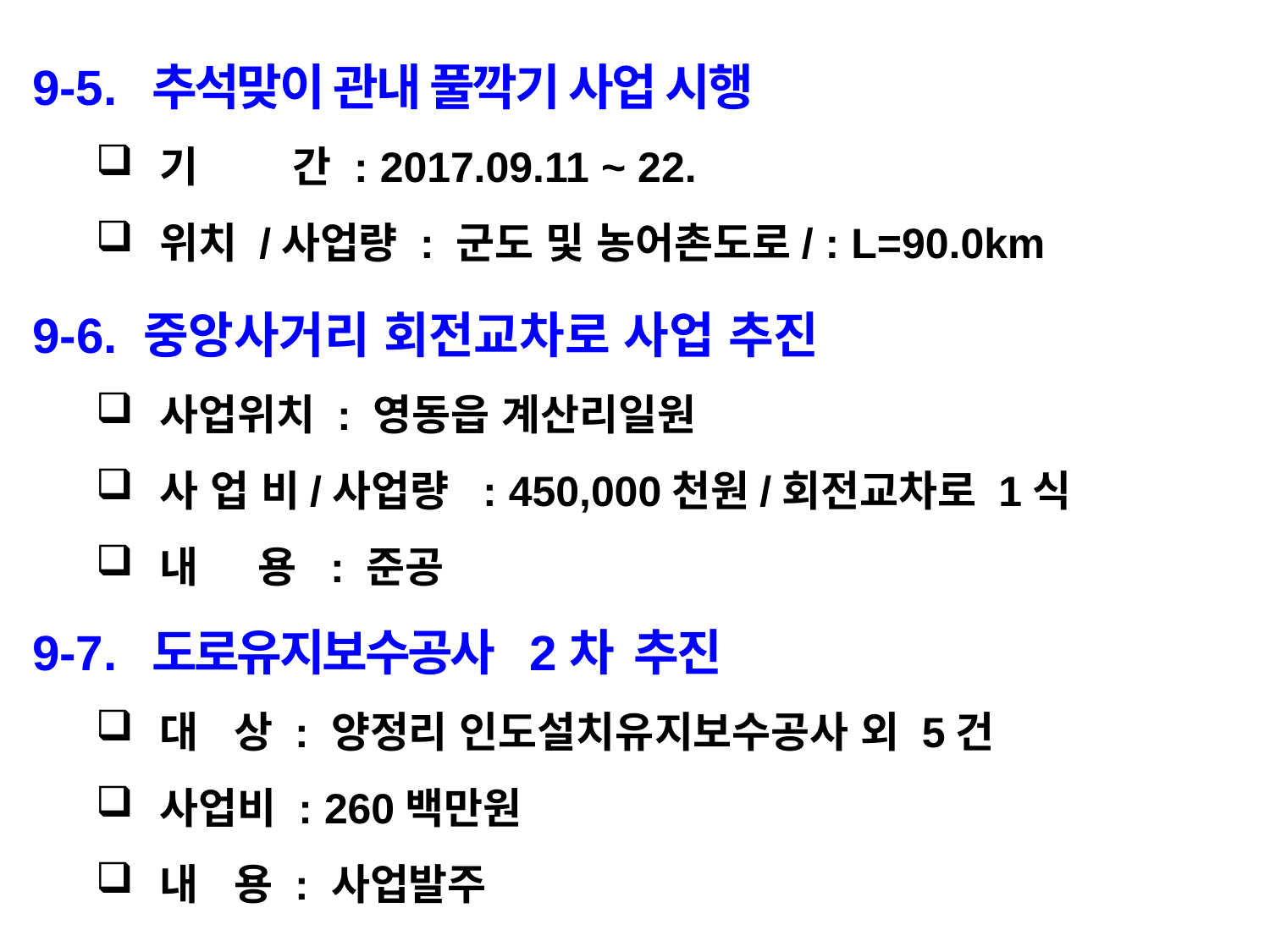

9-5.  추석맞이 관내 풀깍기 사업 시행
기        간 : 2017.09.11 ~ 22.
위치 /사업량 : 군도 및 농어촌도로/ : L=90.0km
9-6. 중앙사거리 회전교차로 사업 추진
사업위치 : 영동읍 계산리일원
사 업 비/사업량  : 450,000천원/회전교차로 1식
내     용  : 준공

9-7.  도로유지보수공사  2차  추진
대   상 : 양정리 인도설치유지보수공사 외 5건
사업비 : 260백만원
내   용 : 사업발주